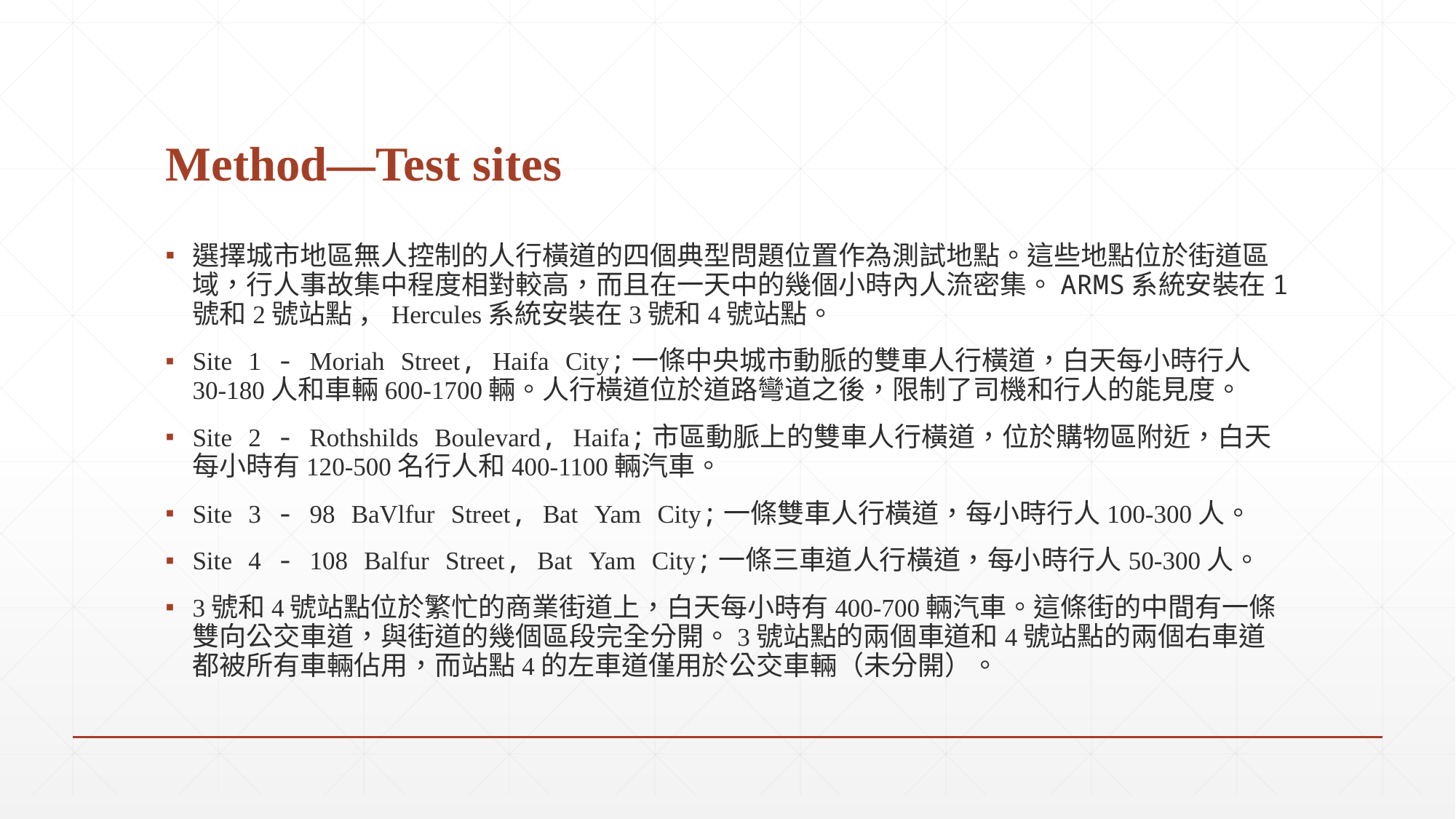

# Method—Test sites
選擇城市地區無人控制的人行橫道的四個典型問題位置作為測試地點。這些地點位於街道區域，行人事故集中程度相對較高，而且在一天中的幾個小時內人流密集。ARMS系統安裝在1號和2號站點 ，Hercules系統安裝在3號和4號站點。
Site 1 - Moriah Street, Haifa City;一條中央城市動脈的雙車人行橫道，白天每小時行人30-180人和車輛600-1700輛。人行橫道位於道路彎道之後，限制了司機和行人的能見度。
Site 2 - Rothshilds Boulevard, Haifa;市區動脈上的雙車人行橫道，位於購物區附近，白天每小時有120-500名行人和400-1100輛汽車。
Site 3 - 98 BaVlfur Street, Bat Yam City;一條雙車人行橫道，每小時行人100-300人。
Site 4 - 108 Balfur Street, Bat Yam City;一條三車道人行橫道，每小時行人50-300人。
3號和4號站點位於繁忙的商業街道上，白天每小時有400-700輛汽車。這條街的中間有一條雙向公交車道，與街道的幾個區段完全分開。3號站點的兩個車道和4號站點的兩個右車道都被所有車輛佔用，而站點4的左車道僅用於公交車輛（未分開）。